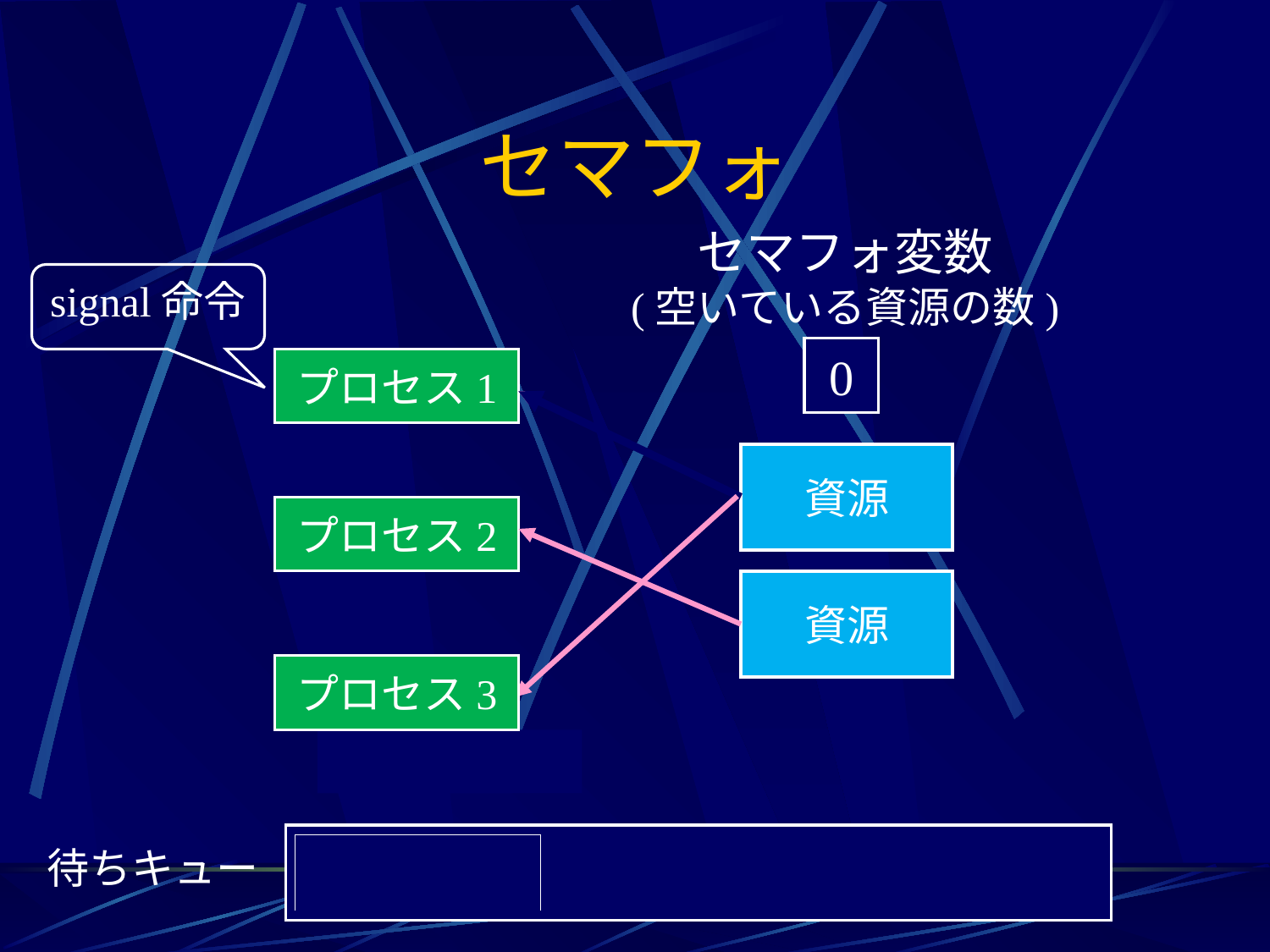

# セマフォ
セマフォ変数
(空いている資源の数)
signal命令
0
プロセス1

資源

プロセス2

資源
プロセス3

ブロック状態

待ちキュー
プロセス3